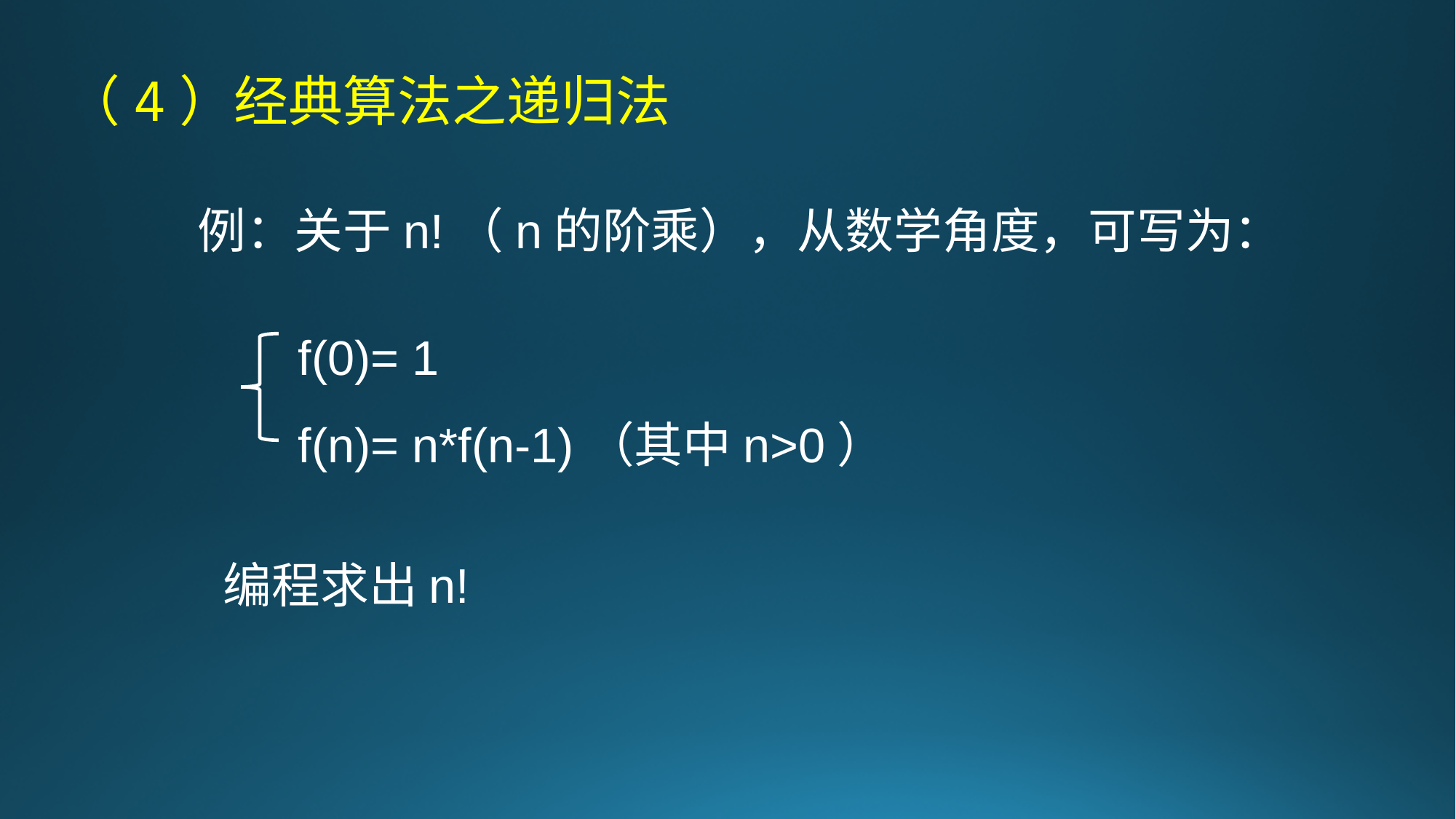

（4）经典算法之递归法
例：关于n!（n的阶乘），从数学角度，可写为：
f(0)= 1
f(n)= n*f(n-1)（其中n>0）

编程求出n!